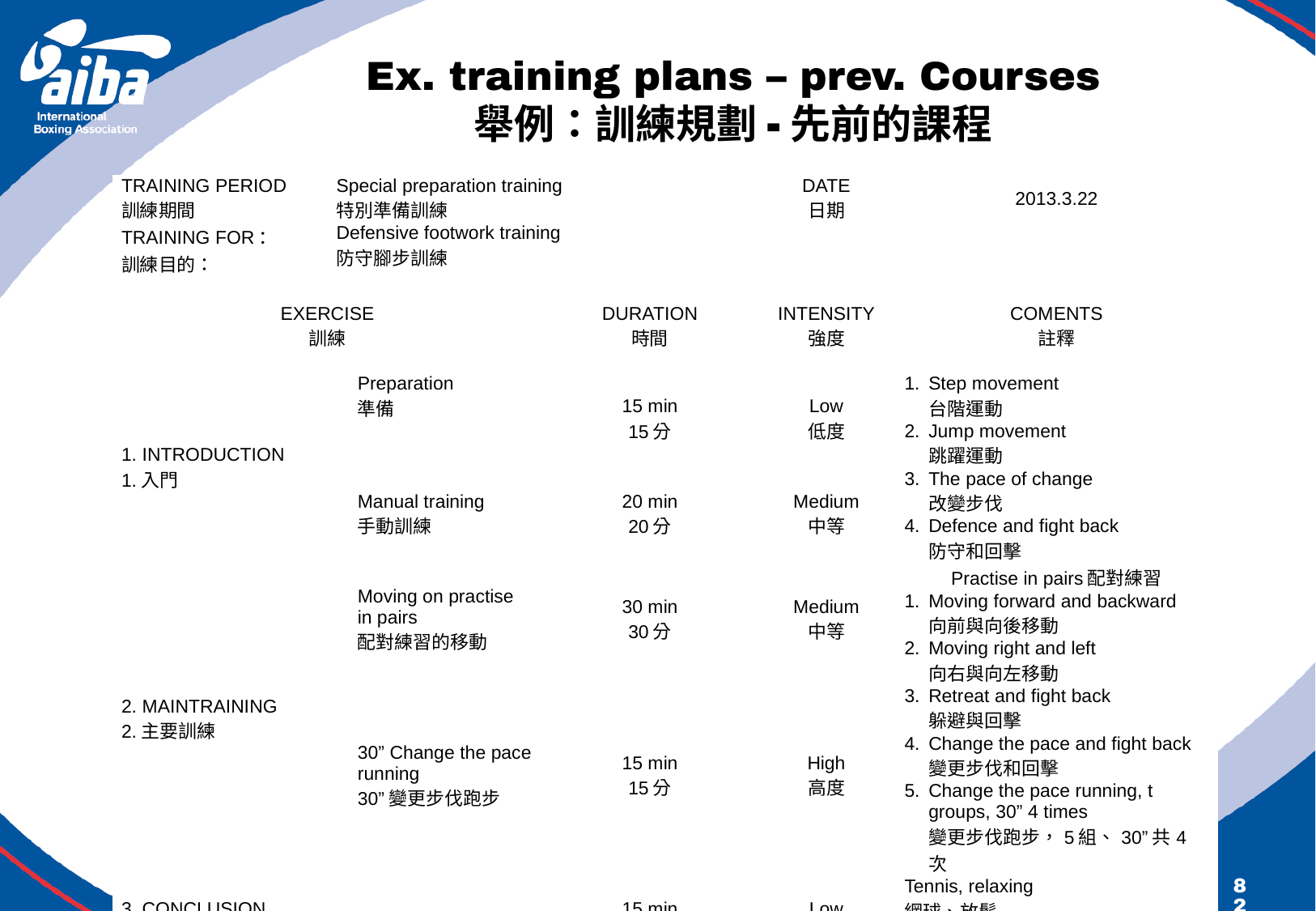

# Ex. training plans – prev. Courses 舉例：訓練規劃-先前的課程
| TRAINING PERIOD 訓練期間 | Special preparation training 特別準備訓練 | DATE 日期 | 2013.3.22 |
| --- | --- | --- | --- |
| TRAINING FOR： 訓練目的： | Defensive footwork training 防守腳步訓練 |  |  |
| EXERCISE 訓練 |  | DURATION 時間 | INTENSITY 強度 | COMENTS 註釋 |
| --- | --- | --- | --- | --- |
| 1. INTRODUCTION 1.入門 | Preparation 準備 | 15 min 15分 | Low 低度 | 1. Step movement 台階運動 2. Jump movement 跳躍運動 3. The pace of change 改變步伐 4. Defence and fight back 防守和回擊 |
|  | Manual training 手動訓練 | 20 min 20分 | Medium 中等 |  |
| 2. MAINTRAINING 2.主要訓練 | Moving on practise in pairs 配對練習的移動 | 30 min 30分 | Medium 中等 | Practise in pairs配對練習 1. Moving forward and backward 向前與向後移動 2. Moving right and left 向右與向左移動 3. Retreat and fight back 躲避與回擊 4. Change the pace and fight back 變更步伐和回擊 5. Change the pace running, t groups, 30” 4 times 變更步伐跑步，5組、30”共4次 |
|  | 30” Change the pace running 30”變更步伐跑步 | 15 min 15分 | High 高度 |  |
| 3. CONCLUSION 3.結論 |  | 15 min 15分 | Low 低度 | Tennis, relaxing 網球、放鬆 |
82